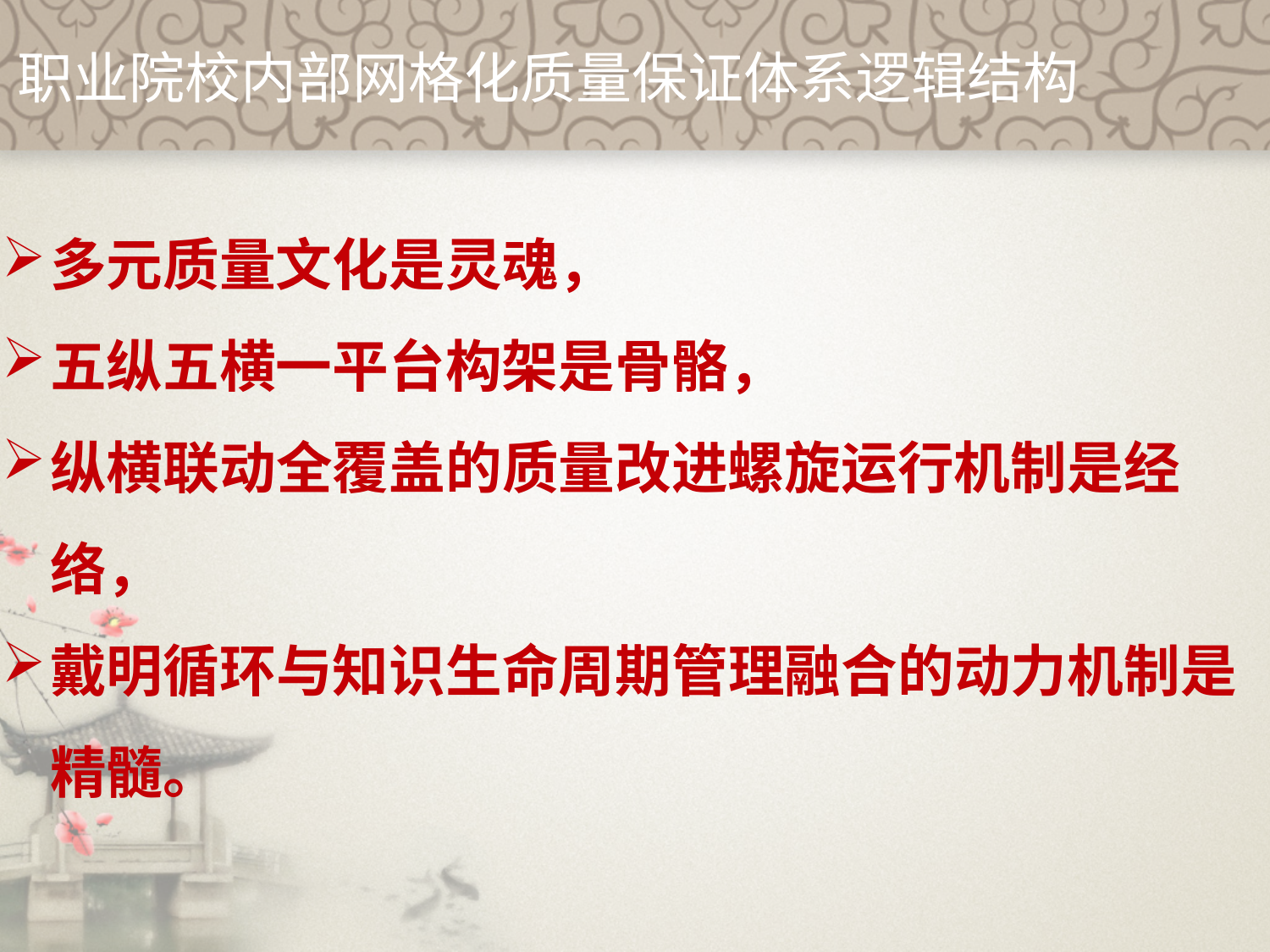

职业院校内部网格化质量保证体系逻辑结构
多元质量文化是灵魂，
五纵五横一平台构架是骨骼，
纵横联动全覆盖的质量改进螺旋运行机制是经络，
戴明循环与知识生命周期管理融合的动力机制是精髓。